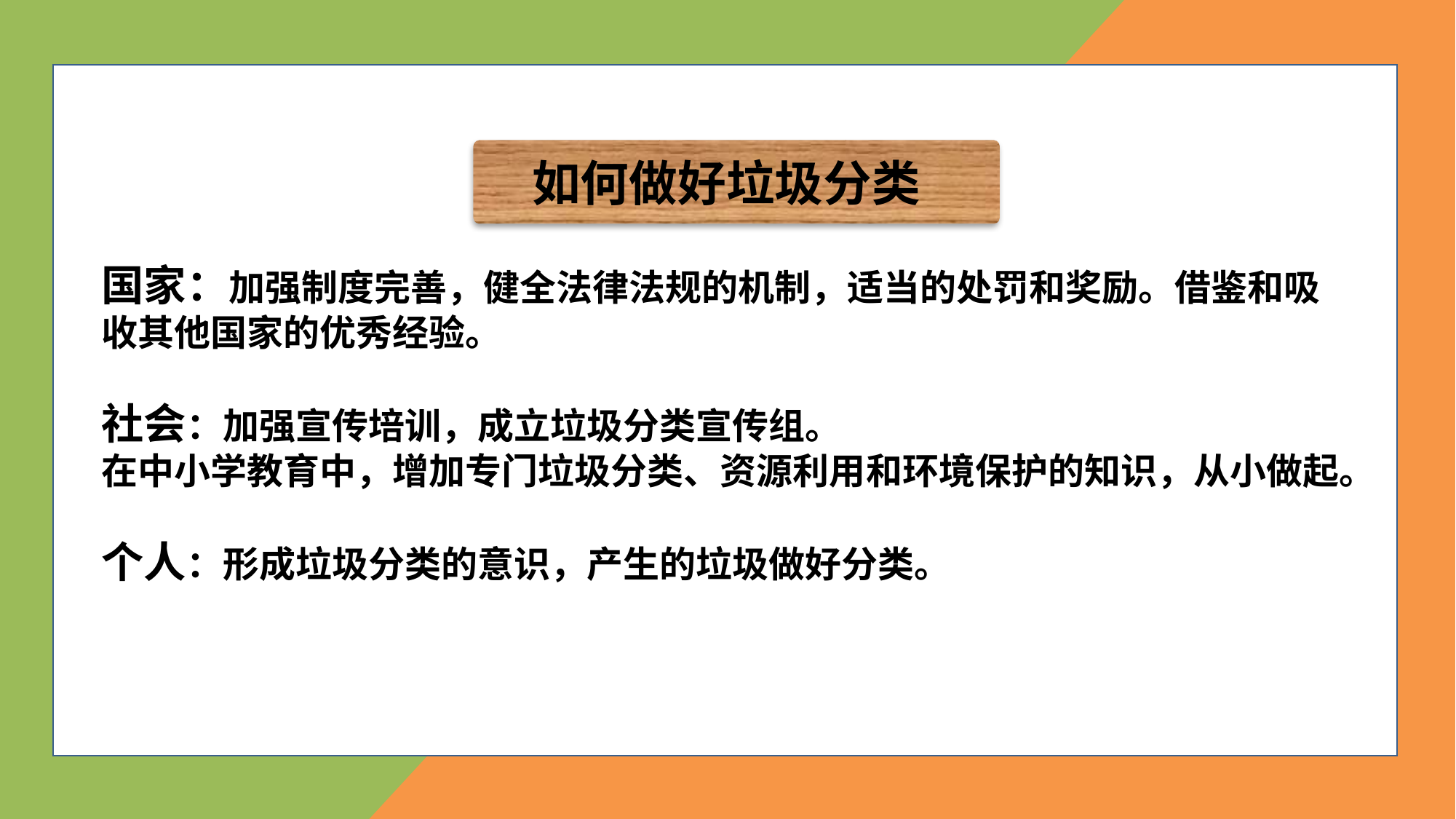

如何做好垃圾分类
国家：加强制度完善，健全法律法规的机制，适当的处罚和奖励。借鉴和吸收其他国家的优秀经验。

社会：加强宣传培训，成立垃圾分类宣传组。
在中小学教育中，增加专门垃圾分类、资源利用和环境保护的知识，从小做起。

个人：形成垃圾分类的意识，产生的垃圾做好分类。